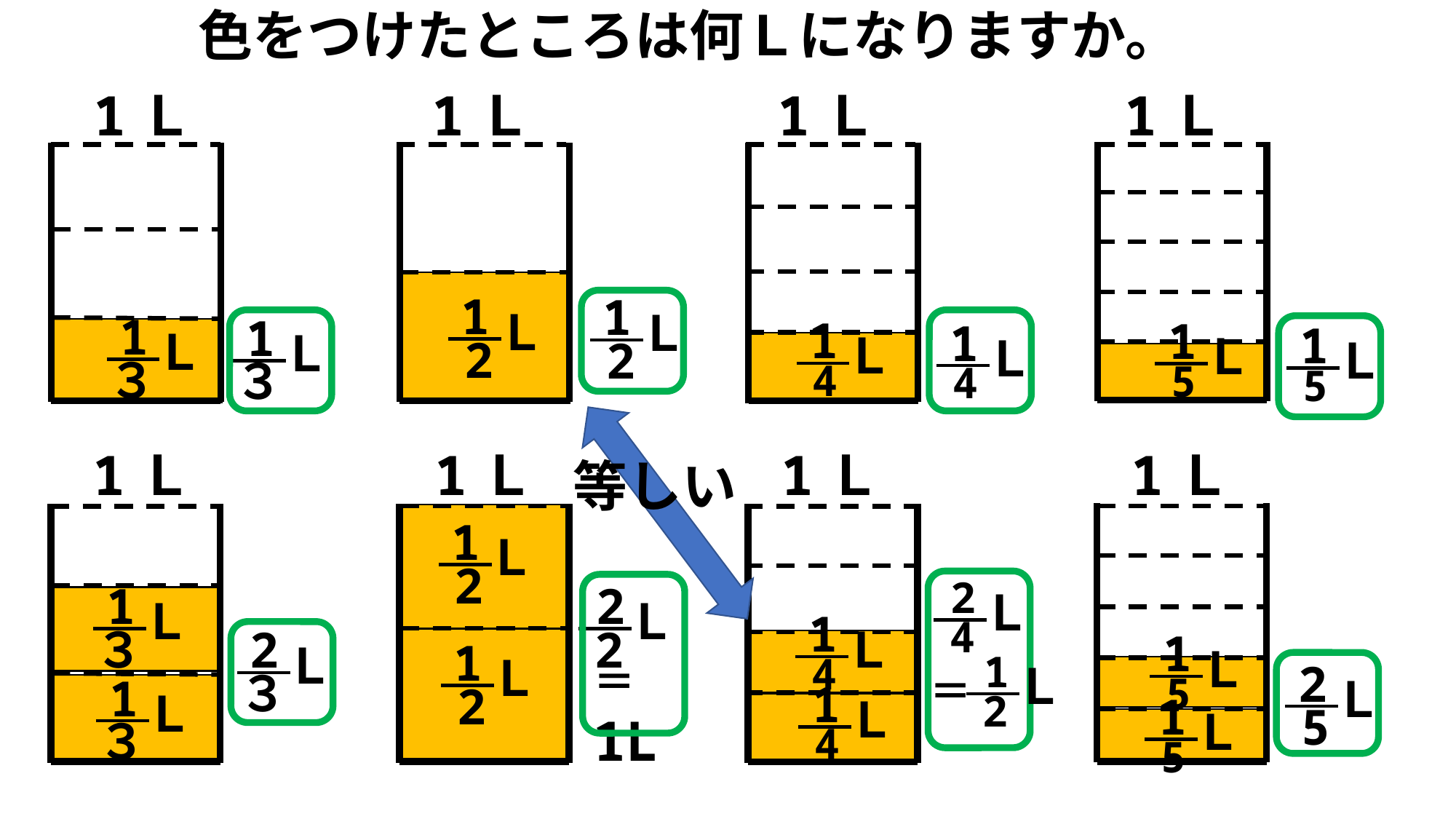

色をつけたところは何Ｌになりますか。
1Ｌ
1Ｌ
1Ｌ
1Ｌ

1
2
Ｌ
1
2
Ｌ

1
３
Ｌ
1
３
Ｌ
1
4
Ｌ
1
5
Ｌ
1
4
Ｌ

1
5
Ｌ

1Ｌ
1Ｌ
1Ｌ
1Ｌ
等しい

1
2
Ｌ
2
4
Ｌ
1
３
Ｌ
2
2
Ｌ

1
4
Ｌ
2
３
Ｌ
1
5
Ｌ

1
2
Ｌ

1
2
Ｌ
2
5
Ｌ
＝1L

＝
1
３
Ｌ
1
4
Ｌ

1
5
Ｌ